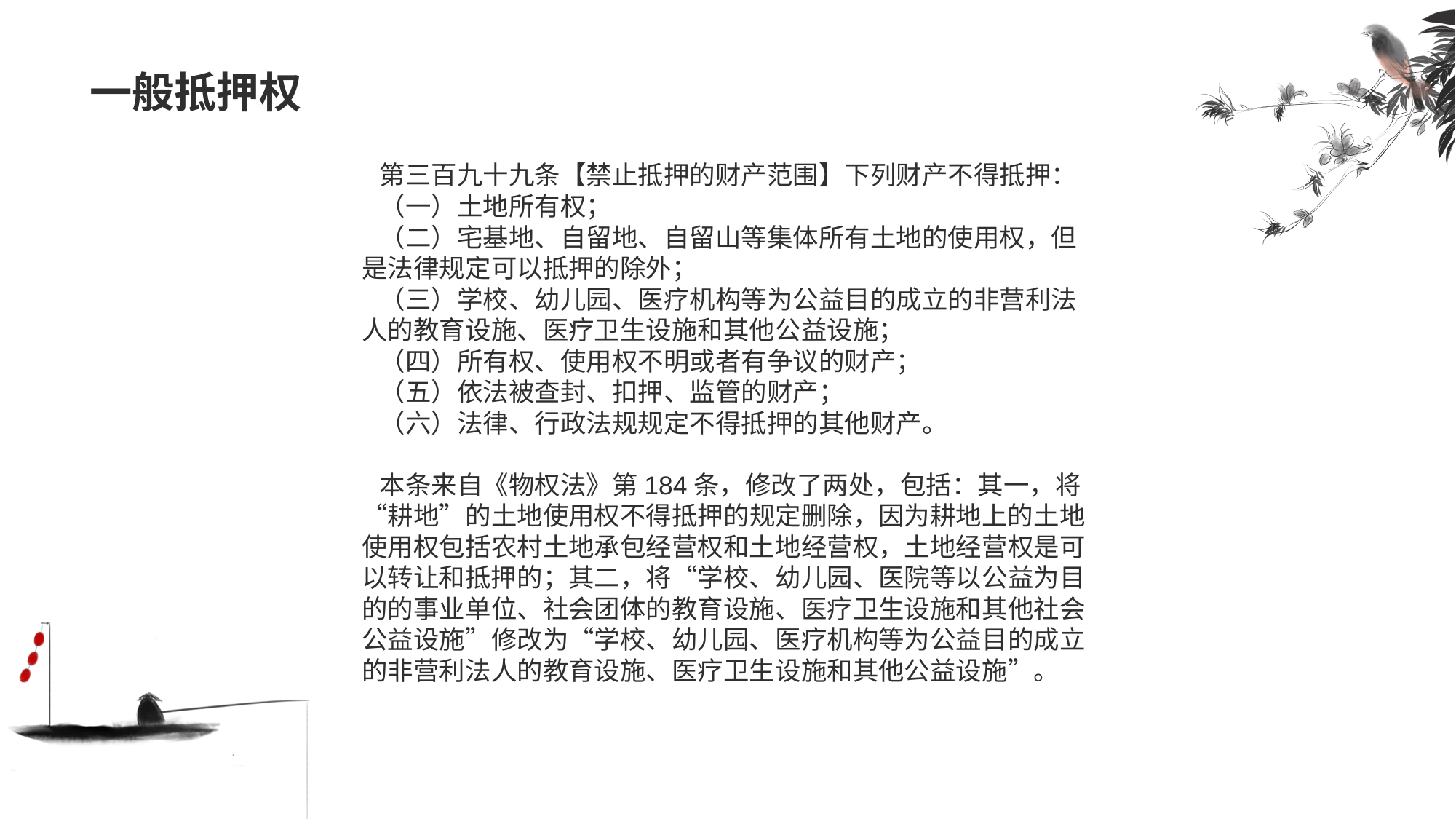

# 一般抵押权

  第三百九十九条【禁止抵押的财产范围】下列财产不得抵押：
  （一）土地所有权；
  （二）宅基地、自留地、自留山等集体所有土地的使用权，但是法律规定可以抵押的除外；
  （三）学校、幼儿园、医疗机构等为公益目的成立的非营利法人的教育设施、医疗卫生设施和其他公益设施；
  （四）所有权、使用权不明或者有争议的财产；
  （五）依法被查封、扣押、监管的财产；
  （六）法律、行政法规规定不得抵押的其他财产。

  本条来自《物权法》第184条，修改了两处，包括：其一，将“耕地”的土地使用权不得抵押的规定删除，因为耕地上的土地使用权包括农村土地承包经营权和土地经营权，土地经营权是可以转让和抵押的；其二，将“学校、幼儿园、医院等以公益为目的的事业单位、社会团体的教育设施、医疗卫生设施和其他社会公益设施”修改为“学校、幼儿园、医疗机构等为公益目的成立的非营利法人的教育设施、医疗卫生设施和其他公益设施”。
94